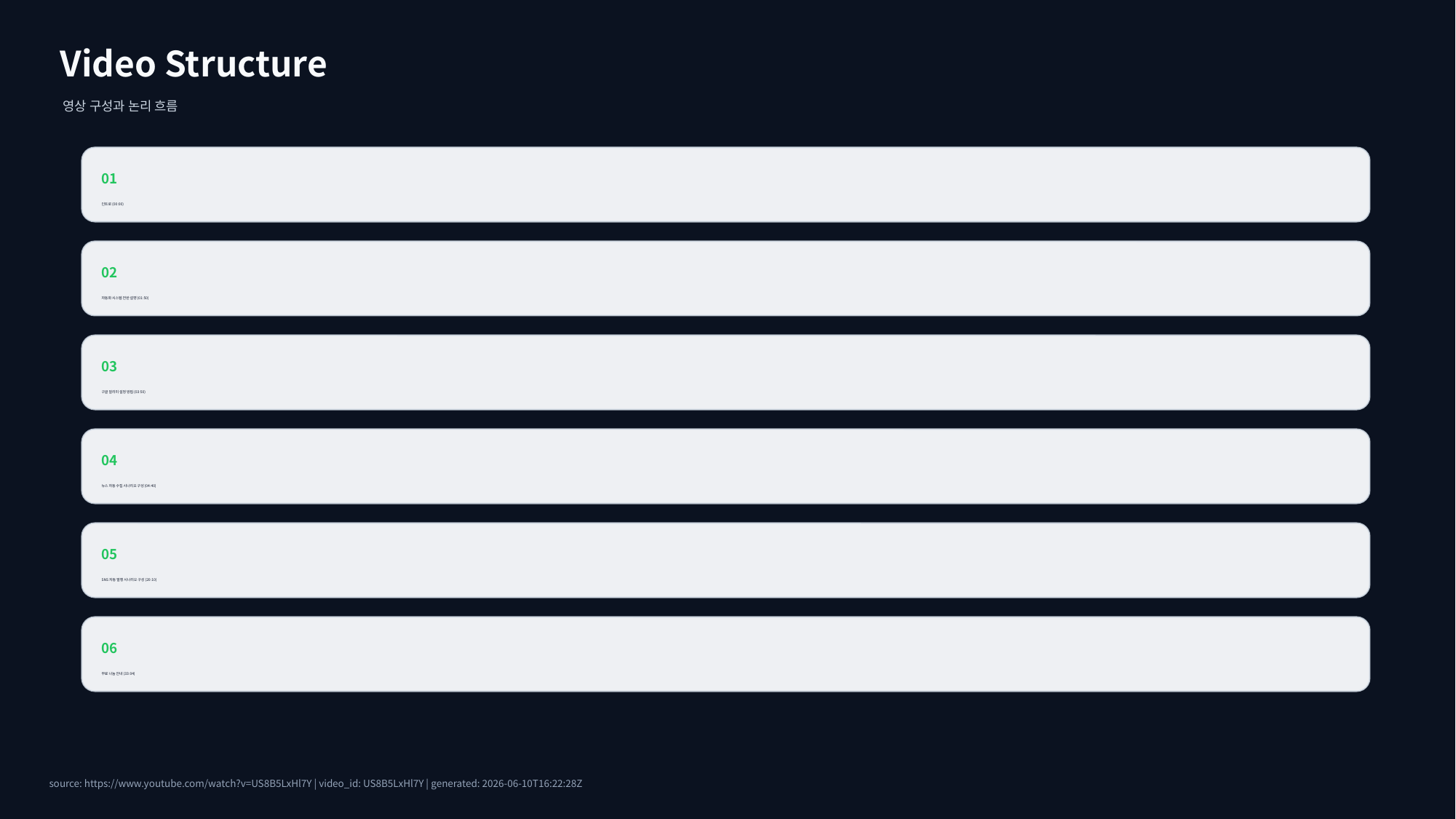

Video Structure
영상 구성과 논리 흐름

01
인트로 (00:00)

02
자동화 시스템 전반 설명 (01:50)

03
구글 알리미 설정 방법 (03:50)

04
뉴스 자동 수집 시나리오 구성 (04:40)

05
SNS 자동 발행 시나리오 구성 (20:10)

06
무료 나눔 안내 (33:04)
source: https://www.youtube.com/watch?v=US8B5LxHl7Y | video_id: US8B5LxHl7Y | generated: 2026-06-10T16:22:28Z